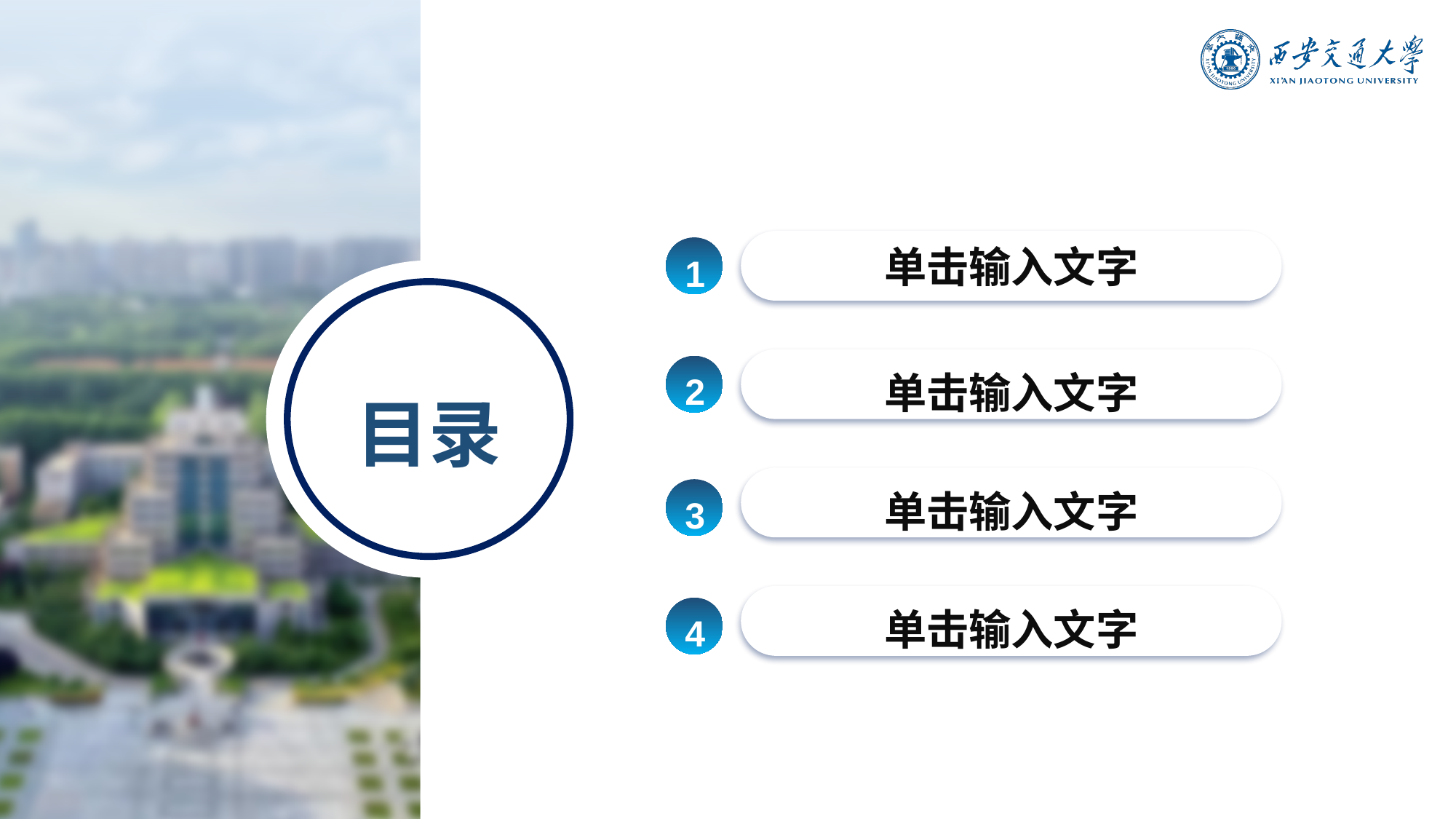

单击输入文字
1
单击输入文字
2
单击输入文字
3
单击输入文字
4